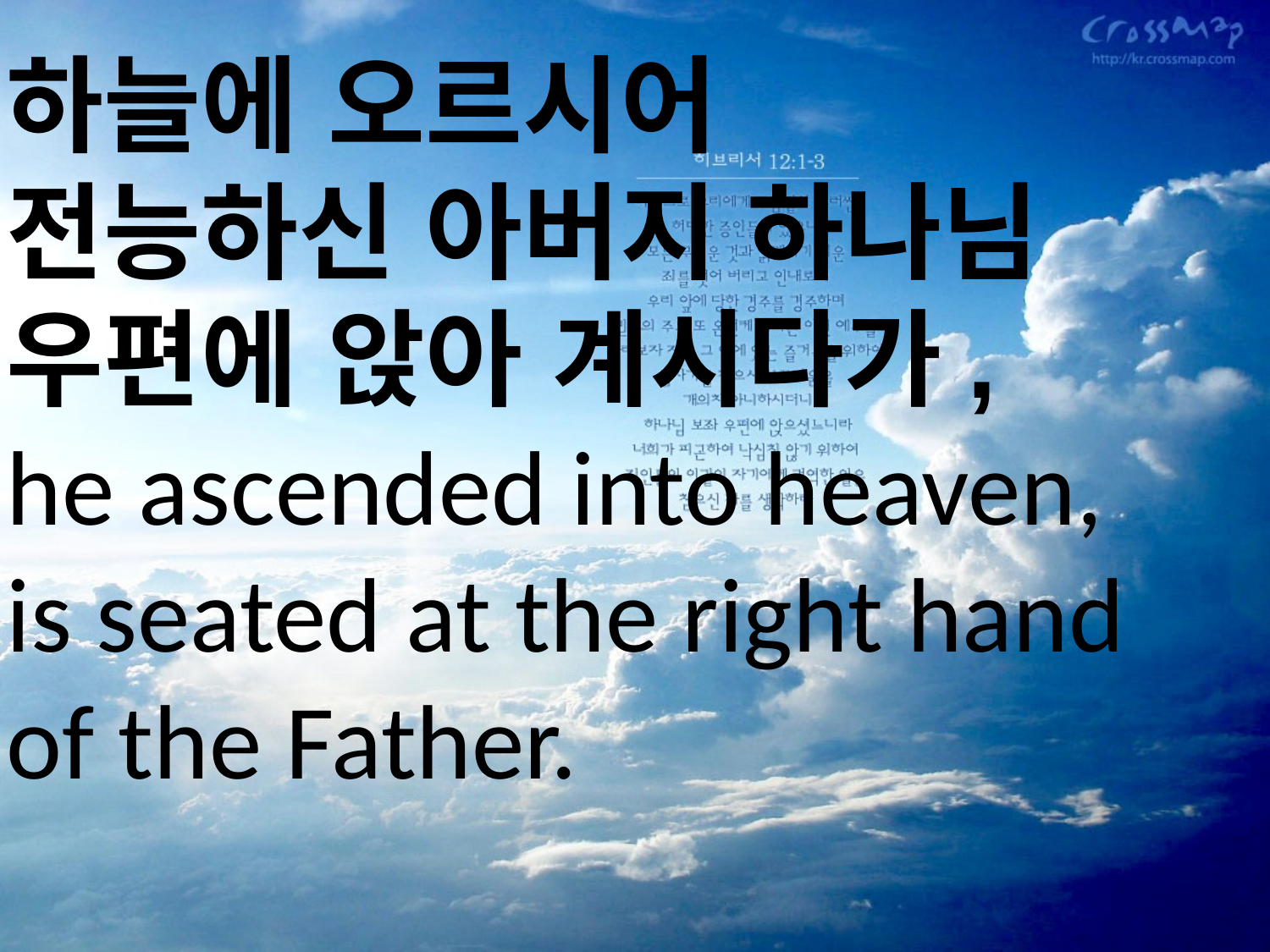

하늘에 오르시어
전능하신 아버지 하나님
우편에 앉아 계시다가,
he ascended into heaven,
is seated at the right hand
of the Father.